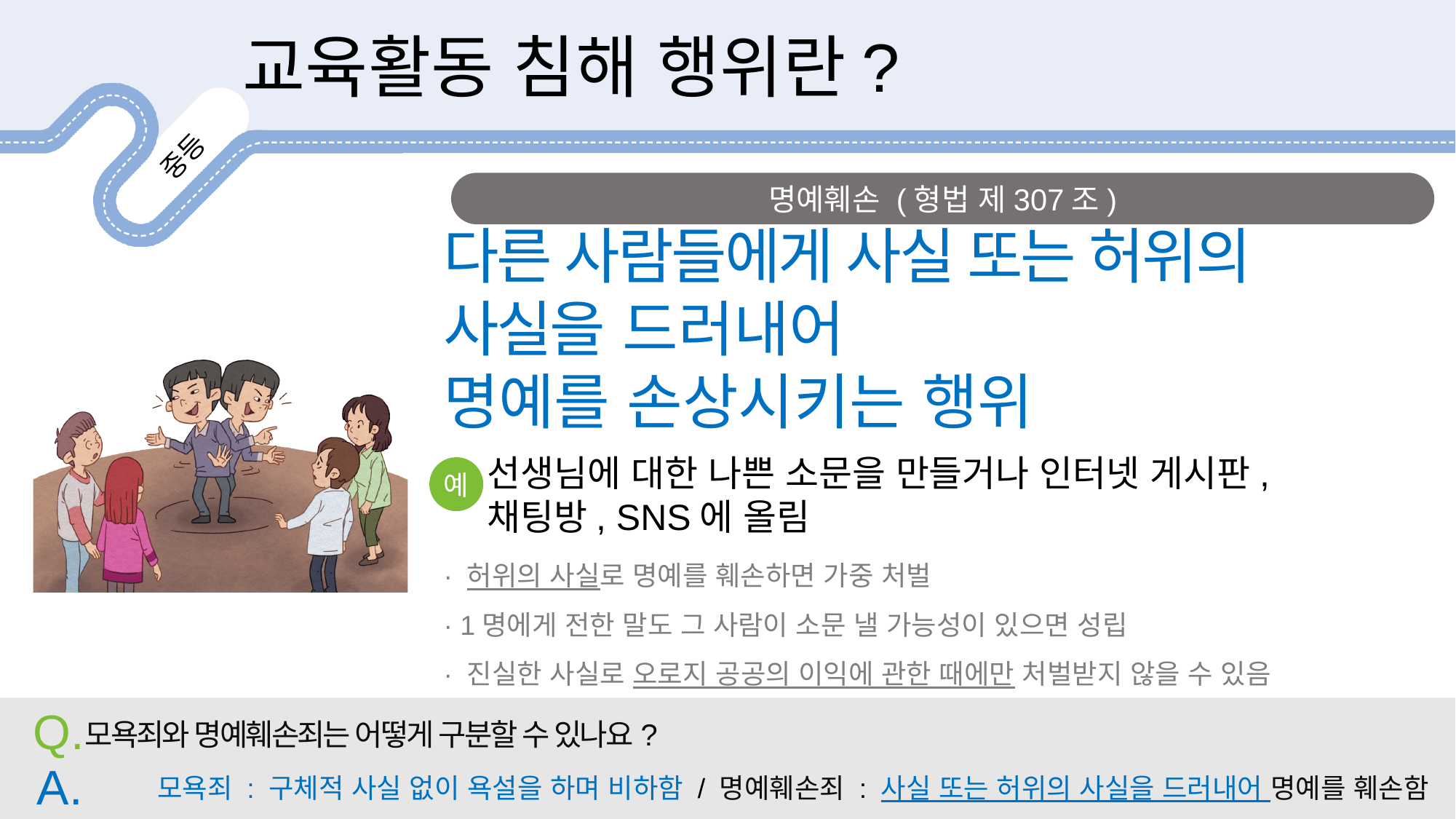

교육활동 침해 행위란?
명예훼손 (형법 제307조)
다른 사람들에게 사실 또는 허위의 사실을 드러내어
명예를 손상시키는 행위

선생님에 대한 나쁜 소문을 만들거나 인터넷 게시판,
채팅방, SNS에 올림
예
· 허위의 사실로 명예를 훼손하면 가중 처벌
· 1명에게 전한 말도 그 사람이 소문 낼 가능성이 있으면 성립
· 진실한 사실로 오로지 공공의 이익에 관한 때에만 처벌받지 않을 수 있음
Q.

모욕죄와 명예훼손죄는 어떻게 구분할 수 있나요?
A.
모욕죄 : 구체적 사실 없이 욕설을 하며 비하함 / 명예훼손죄 : 사실 또는 허위의 사실을 드러내어 명예를 훼손함